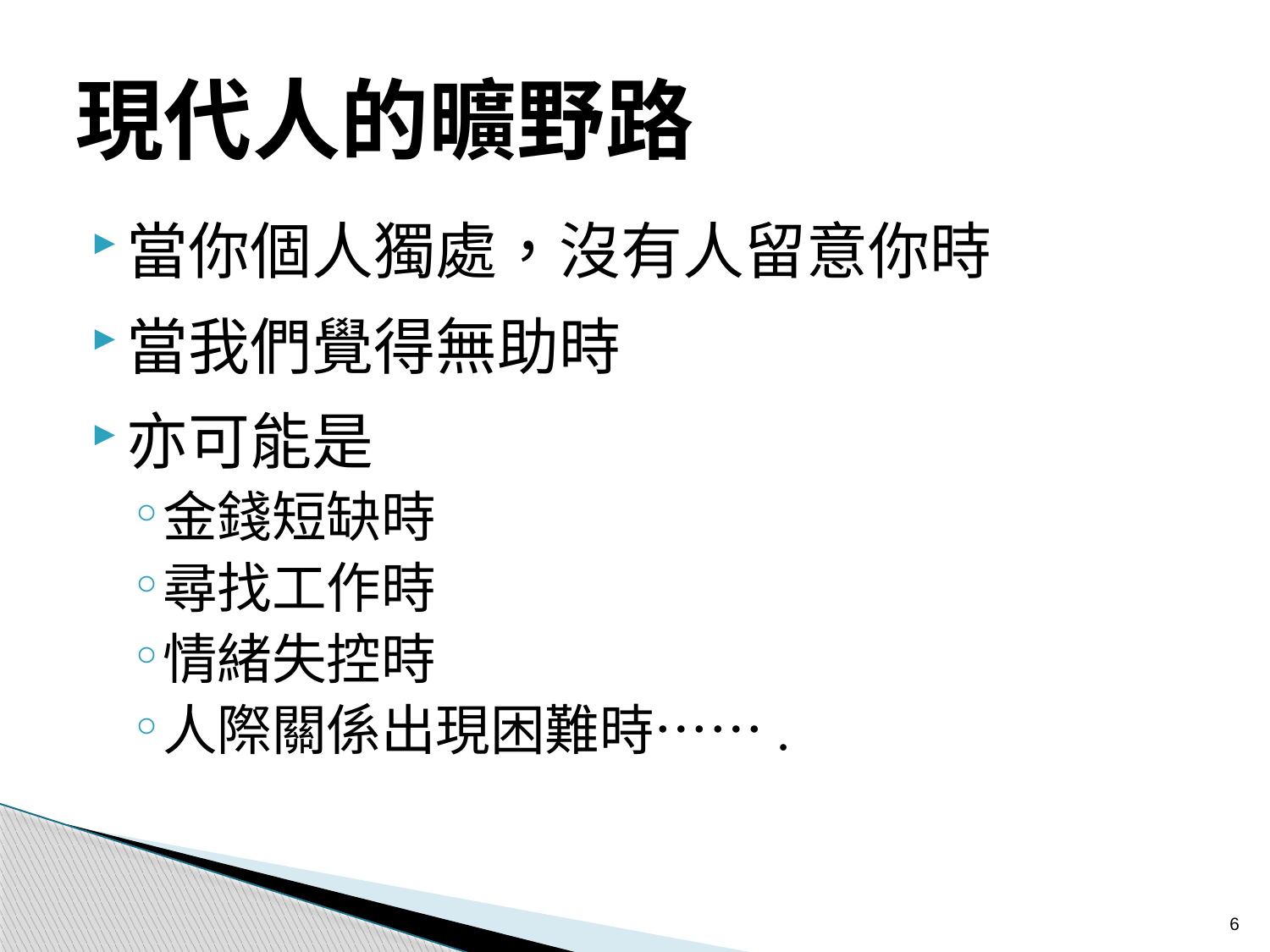

# 現代人的曠野路
當你個人獨處，沒有人留意你時
當我們覺得無助時
亦可能是
金錢短缺時
尋找工作時
情緒失控時
人際關係出現困難時…….
6